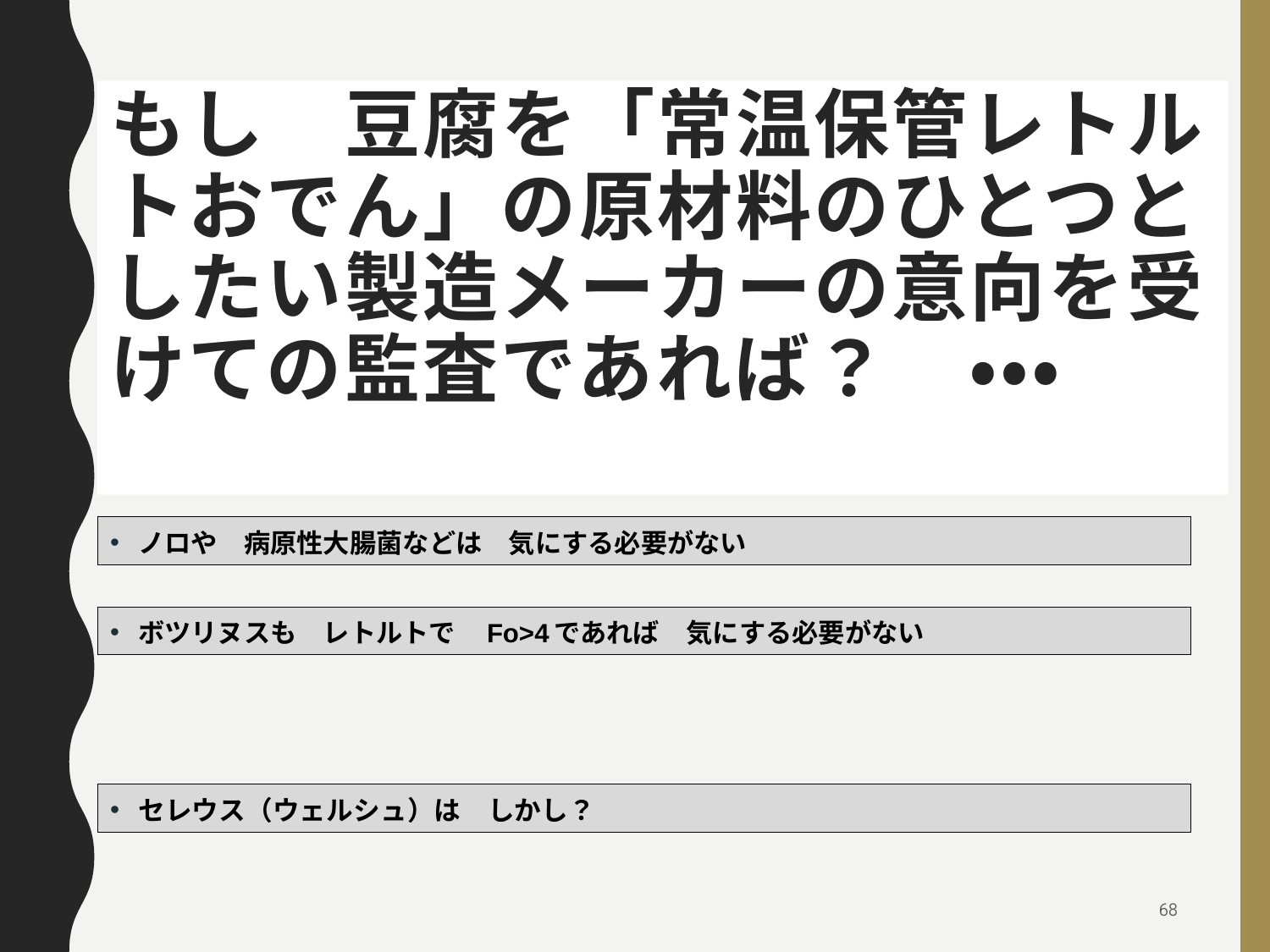

# もし　豆腐を「常温保管レトルトおでん」の原材料のひとつとしたい製造メーカーの意向を受けての監査であれば？　・・・
ノロや　病原性大腸菌などは　気にする必要がない

ボツリヌスも　レトルトで　Fo>4であれば　気にする必要がない

セレウス（ウェルシュ）は　しかし？

68